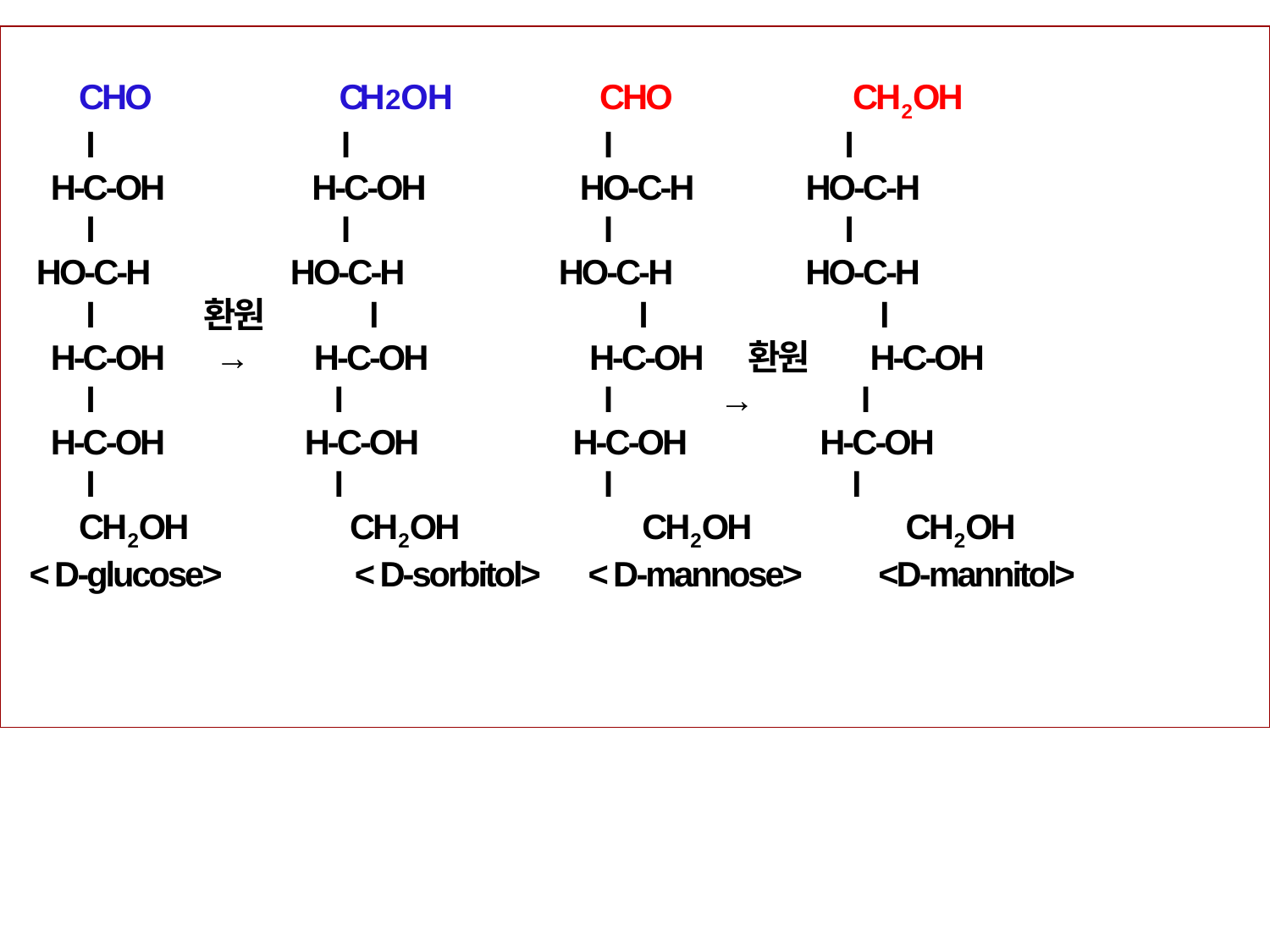

CHO                          CH2O H                                 CHO                         CH2OH
          l                                   l                                    l                                 l
     H-C-OH                     H-C-OH                      HO-C-H                HO-C-H
          l                                   l                                    l                                 l
   HO-C-H                    HO-C-H                      HO-C-H                   HO-C-H
          l              환원             l                                     l                                 l
     H-C-OH       →         H-C-OH                       H-C-OH     환원       H-C-OH
          l                                  l                                     l               →               l
     H-C-OH                    H-C-OH                      H-C-OH                   H-C-OH
          l                                  l                                     l                                  l
         CH2OH                       CH2OH                          CH2OH                      CH2OH
  < D-glucose>                   < D-sorbitol>       < D-mannose>           <D-mannitol>